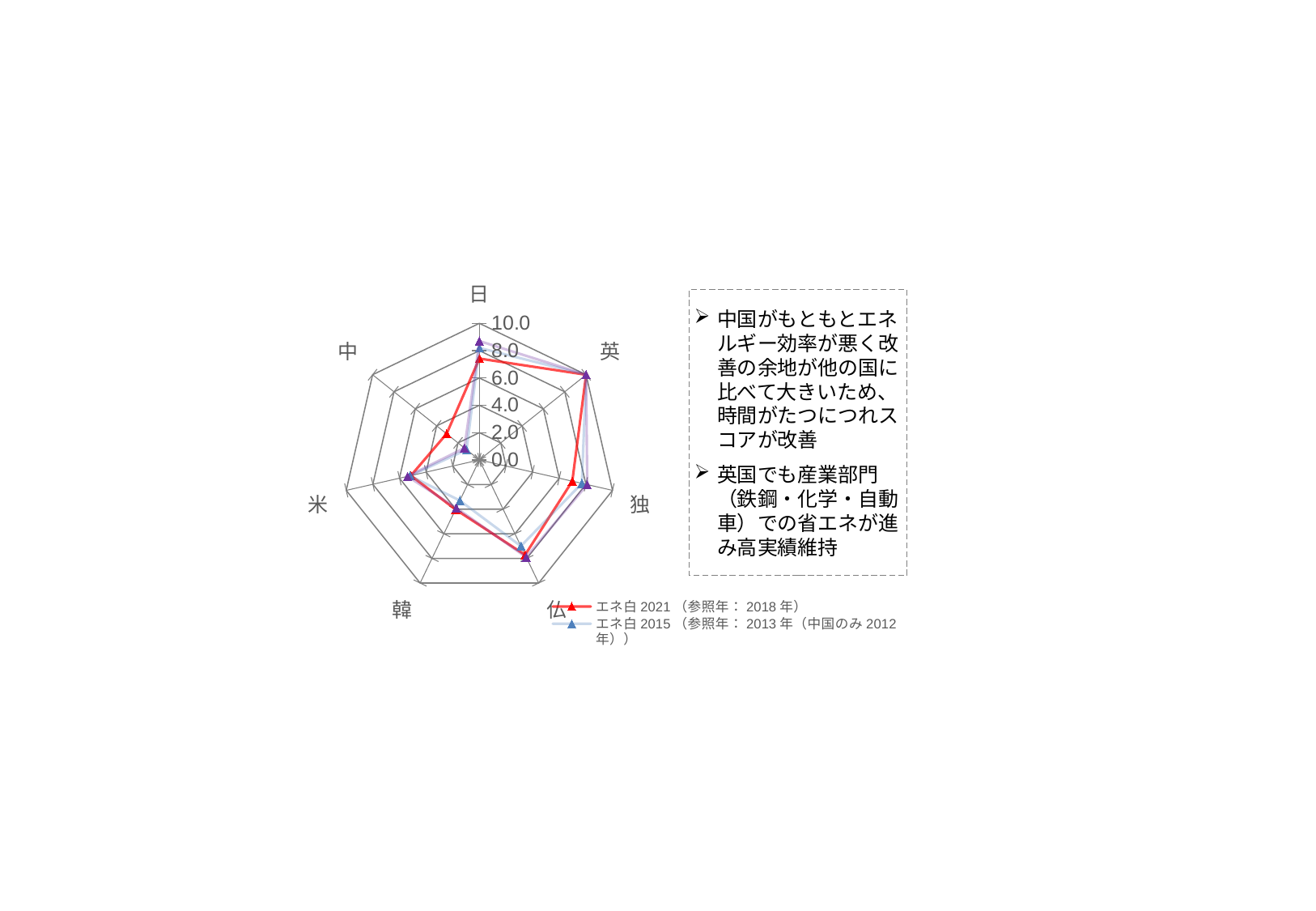

### Chart

| Category | エネ白2021（参照年：2018年） | エネ白2015（参照年：2013年（中国のみ2012年）） | エネ白2010（参照年：2000-2007年平均） |
|---|---|---|---|
| 日 | 7.418339590405324 | 8.2 | 8.7 |
| 英 | 10.0 | 10.0 | 10.0 |
| 独 | 6.980369759275712 | 7.7 | 8.1 |
| 仏 | 7.712569532089937 | 7.0 | 7.9 |
| 韓 | 4.026723611958511 | 3.3 | 3.9 |
| 米 | 5.14219375749926 | 5.2 | 5.4 |
| 中 | 3.070674172986554 | 1.2 | 1.4 |
中国がもともとエネルギー効率が悪く改善の余地が他の国に比べて大きいため、時間がたつにつれスコアが改善
英国でも産業部門（鉄鋼・化学・自動車）での省エネが進み高実績維持